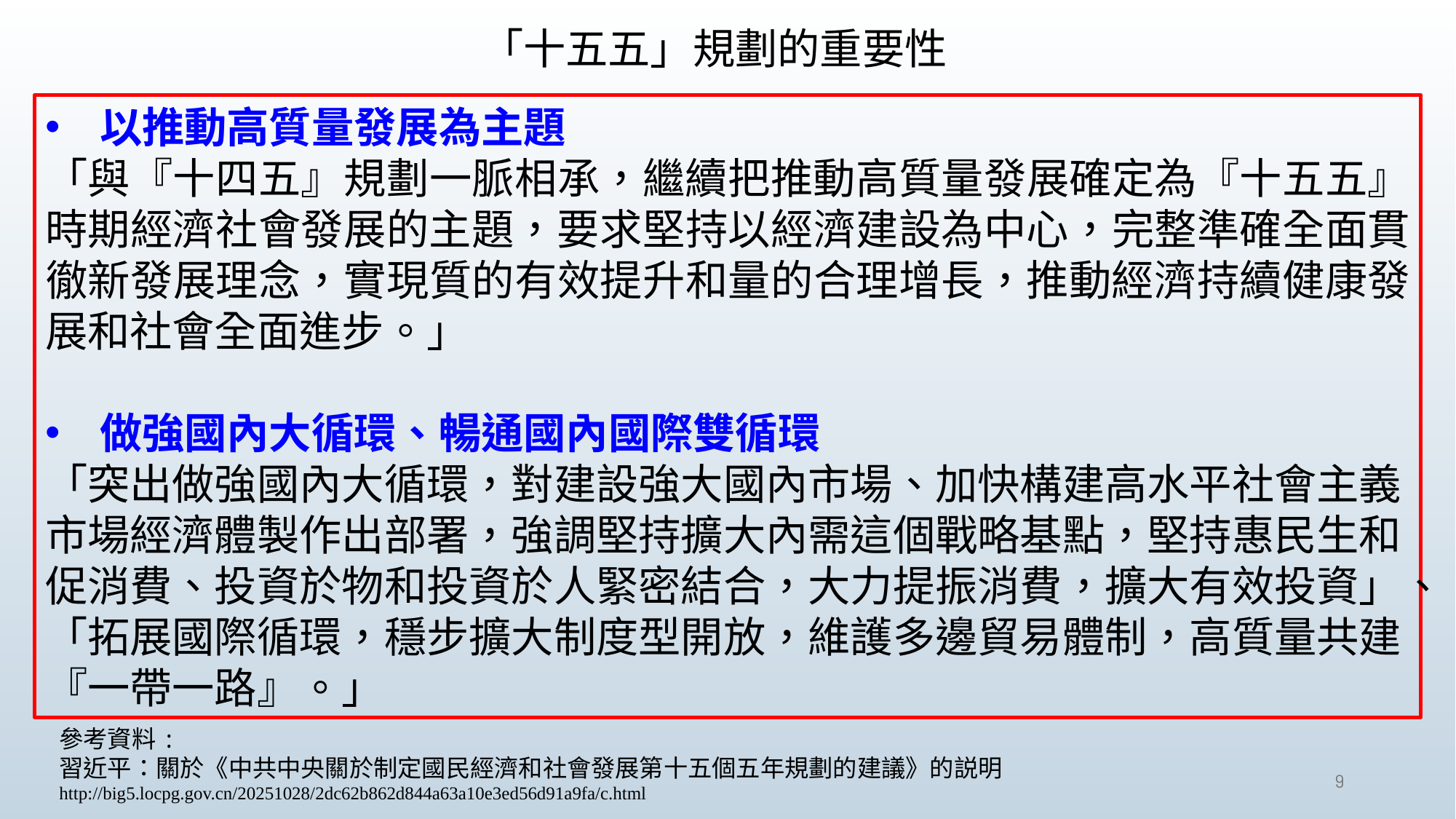

「十五五」規劃的重要性
以推動高質量發展為主題
「與『十四五』規劃一脈相承，繼續把推動高質量發展確定為『十五五』時期經濟社會發展的主題，要求堅持以經濟建設為中心，完整準確全面貫徹新發展理念，實現質的有效提升和量的合理增長，推動經濟持續健康發展和社會全面進步。」

做強國內大循環、暢通國內國際雙循環
「突出做強國內大循環，對建設強大國內市場、加快構建高水平社會主義市場經濟體製作出部署，強調堅持擴大內需這個戰略基點，堅持惠民生和促消費、投資於物和投資於人緊密結合，大力提振消費，擴大有效投資」、
「拓展國際循環，穩步擴大制度型開放，維護多邊貿易體制，高質量共建『一帶一路』。」
參考資料:
習近平：關於《中共中央關於制定國民經濟和社會發展第十五個五年規劃的建議》的説明
http://big5.locpg.gov.cn/20251028/2dc62b862d844a63a10e3ed56d91a9fa/c.html
9